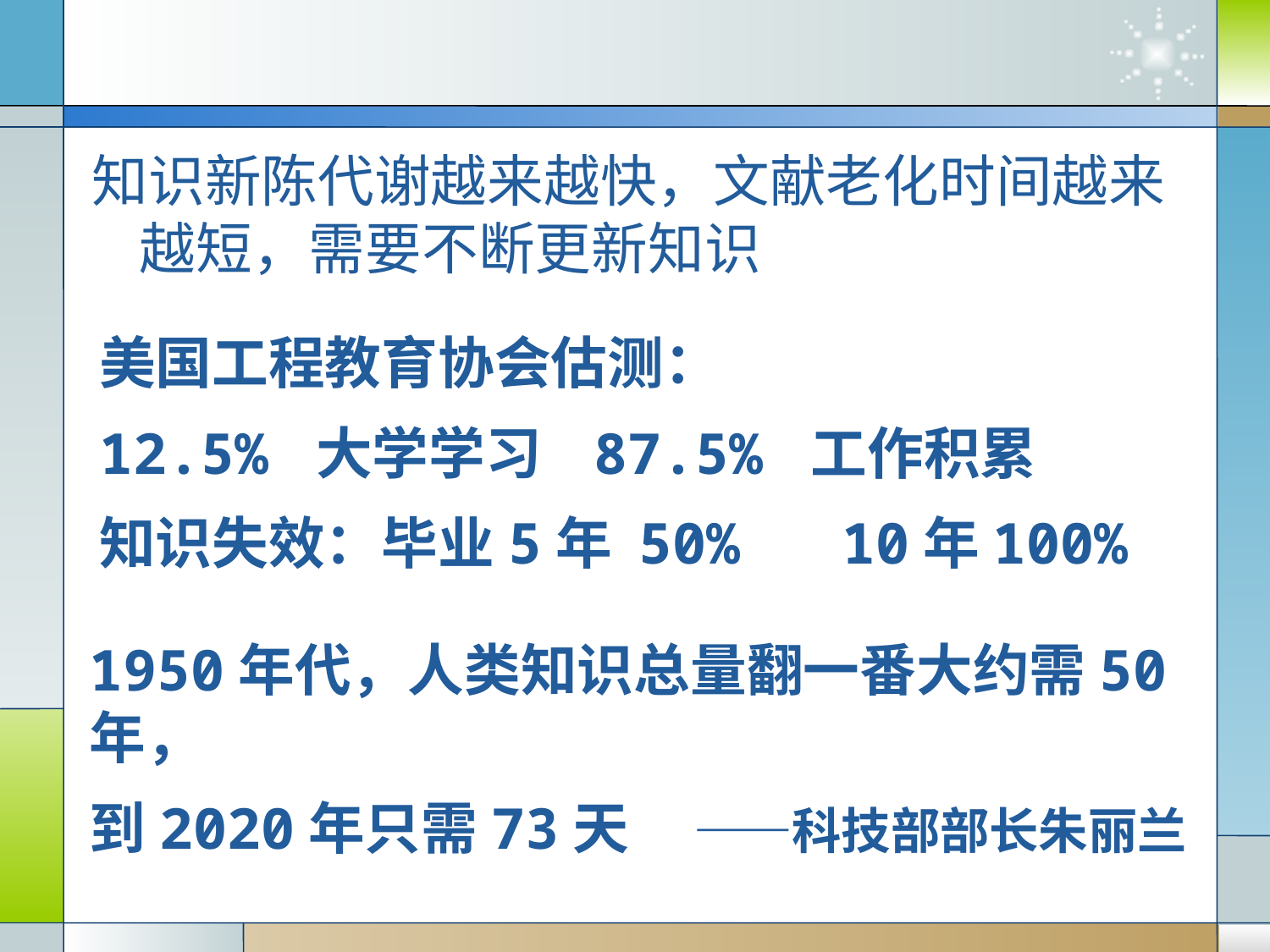

知识新陈代谢越来越快，文献老化时间越来越短，需要不断更新知识
美国工程教育协会估测：
12.5% 大学学习   87.5% 工作积累
知识失效：毕业5年 50%   10年100%

1950年代，人类知识总量翻一番大约需50年，
到2020年只需73天     ——科技部部长朱丽兰